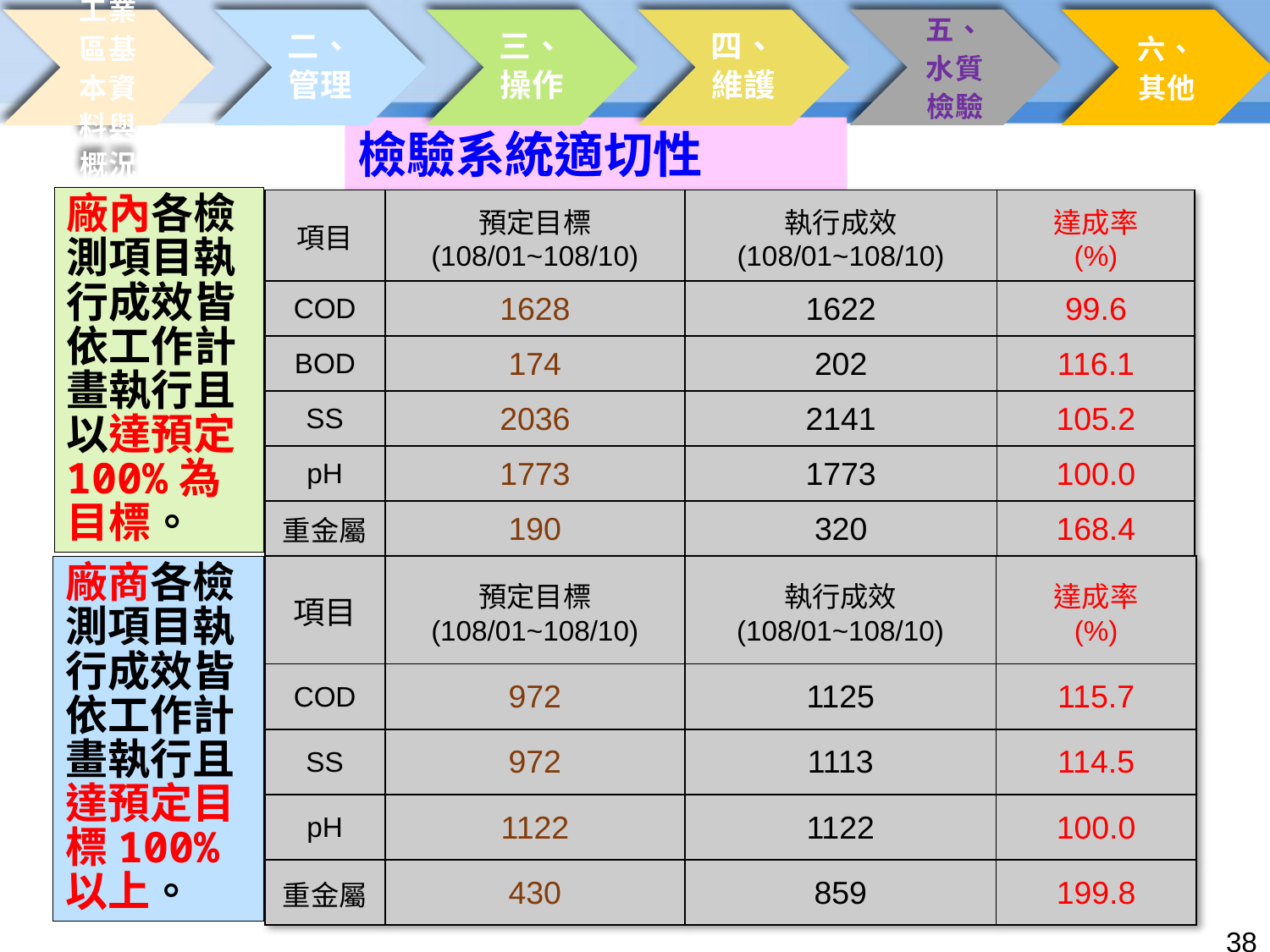

二、管理
三、操作
四、維護
五、水質檢驗
六、其他
檢驗系統適切性(1/3)
廠內各檢測項目執行成效皆依工作計畫執行且以達預定100%為目標。
| 項目 | 預定目標 (108/01~108/10) | 執行成效 (108/01~108/10) | 達成率 (%) |
| --- | --- | --- | --- |
| COD | 1628 | 1622 | 99.6 |
| BOD | 174 | 202 | 116.1 |
| SS | 2036 | 2141 | 105.2 |
| pH | 1773 | 1773 | 100.0 |
| 重金屬 | 190 | 320 | 168.4 |
| 項目 | 預定目標 (108/01~108/10) | 執行成效 (108/01~108/10) | 達成率 (%) |
| --- | --- | --- | --- |
| COD | 972 | 1125 | 115.7 |
| SS | 972 | 1113 | 114.5 |
| pH | 1122 | 1122 | 100.0 |
| 重金屬 | 430 | 859 | 199.8 |
廠商各檢測項目執行成效皆依工作計畫執行且達預定目標100%以上。